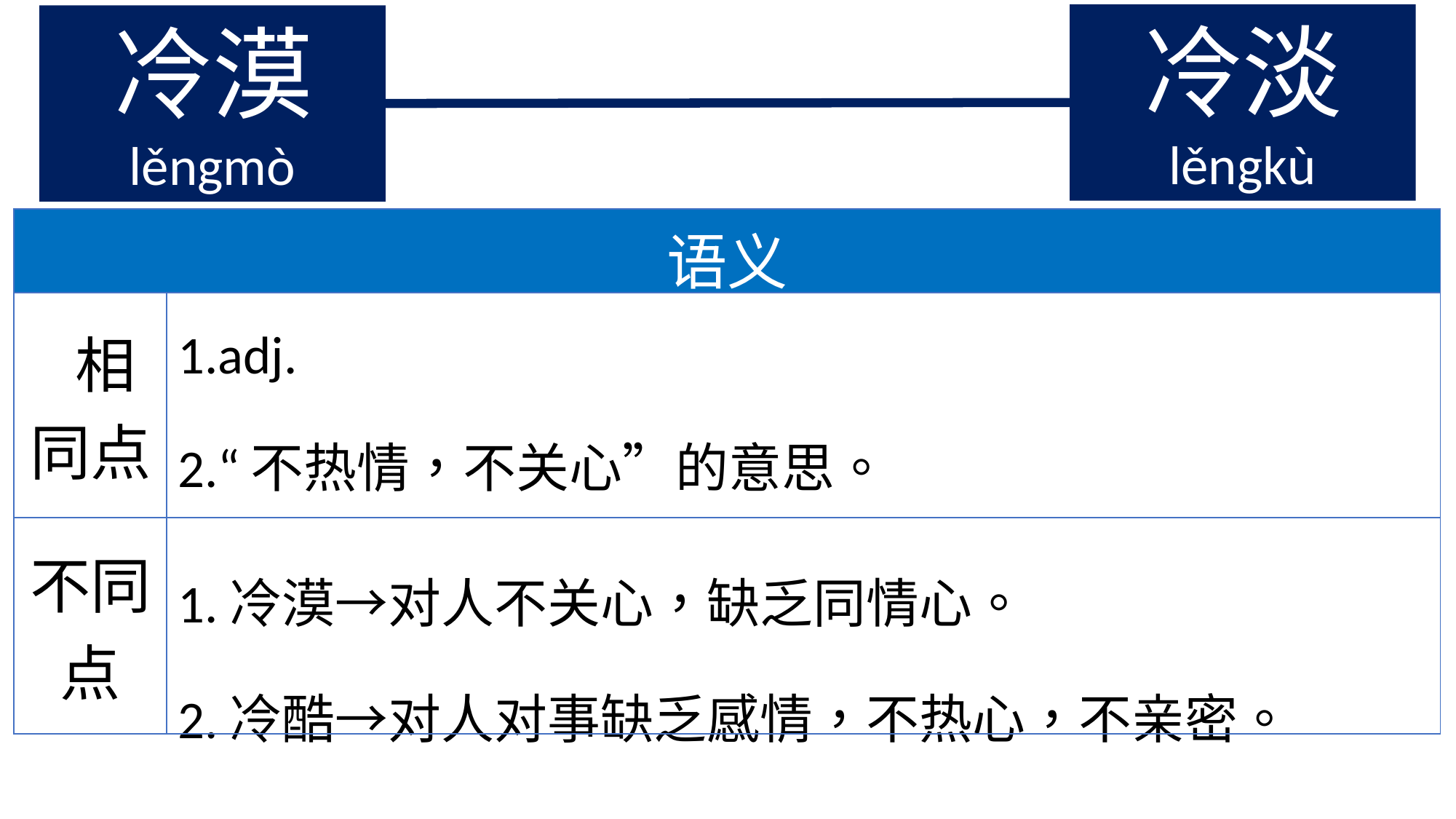

冷淡
lěngkù
冷漠
lěngmò
| 语义 |  |
| --- | --- |
| 相同点 | 1.adj. 2.“不热情，不关心”的意思。 |
| 不同点 | 1.冷漠→对人不关心，缺乏同情心。 2.冷酷→对人对事缺乏感情，不热心，不亲密。 |